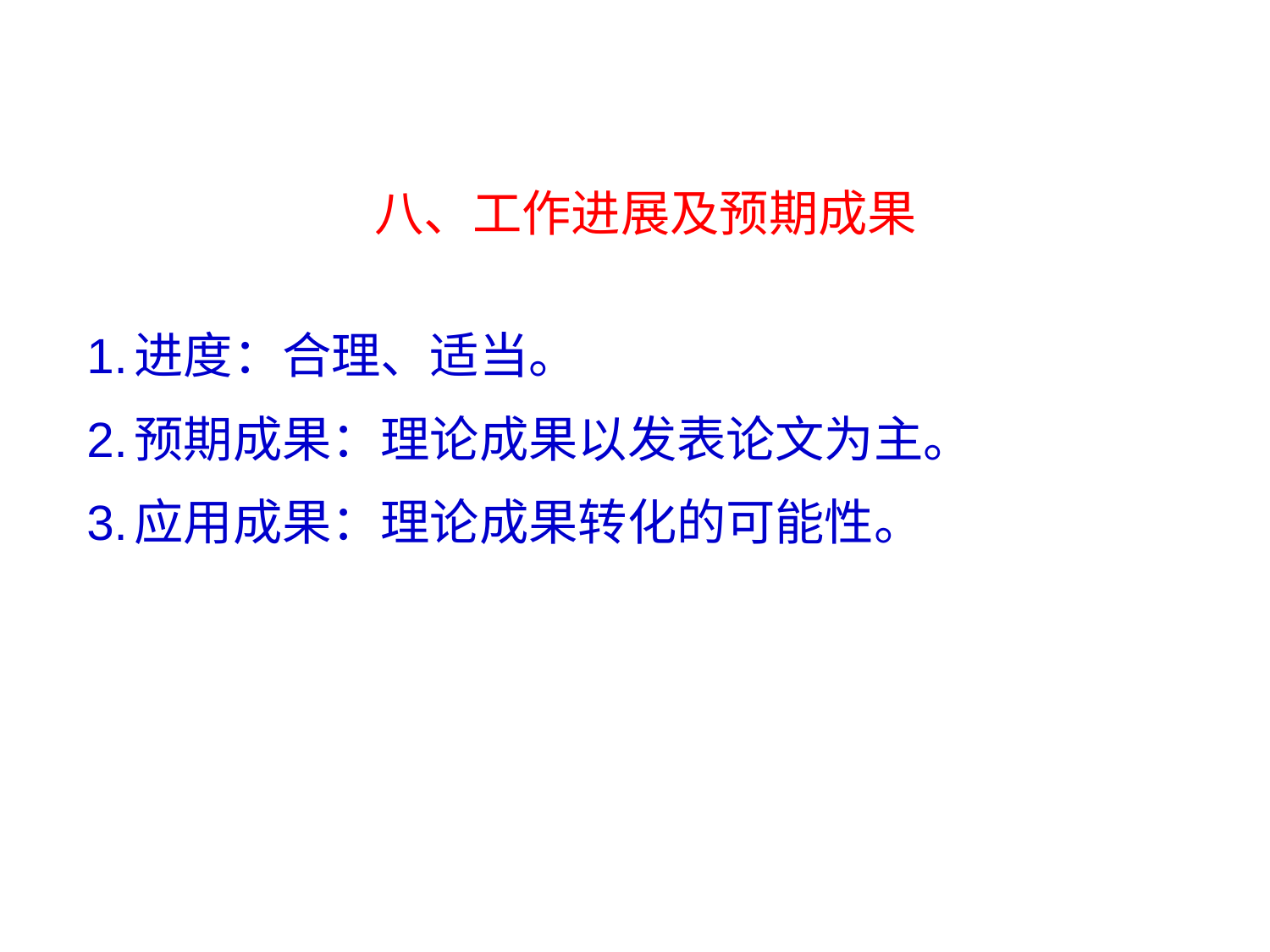

八、工作进展及预期成果

进度：合理、适当。
预期成果：理论成果以发表论文为主。
应用成果：理论成果转化的可能性。